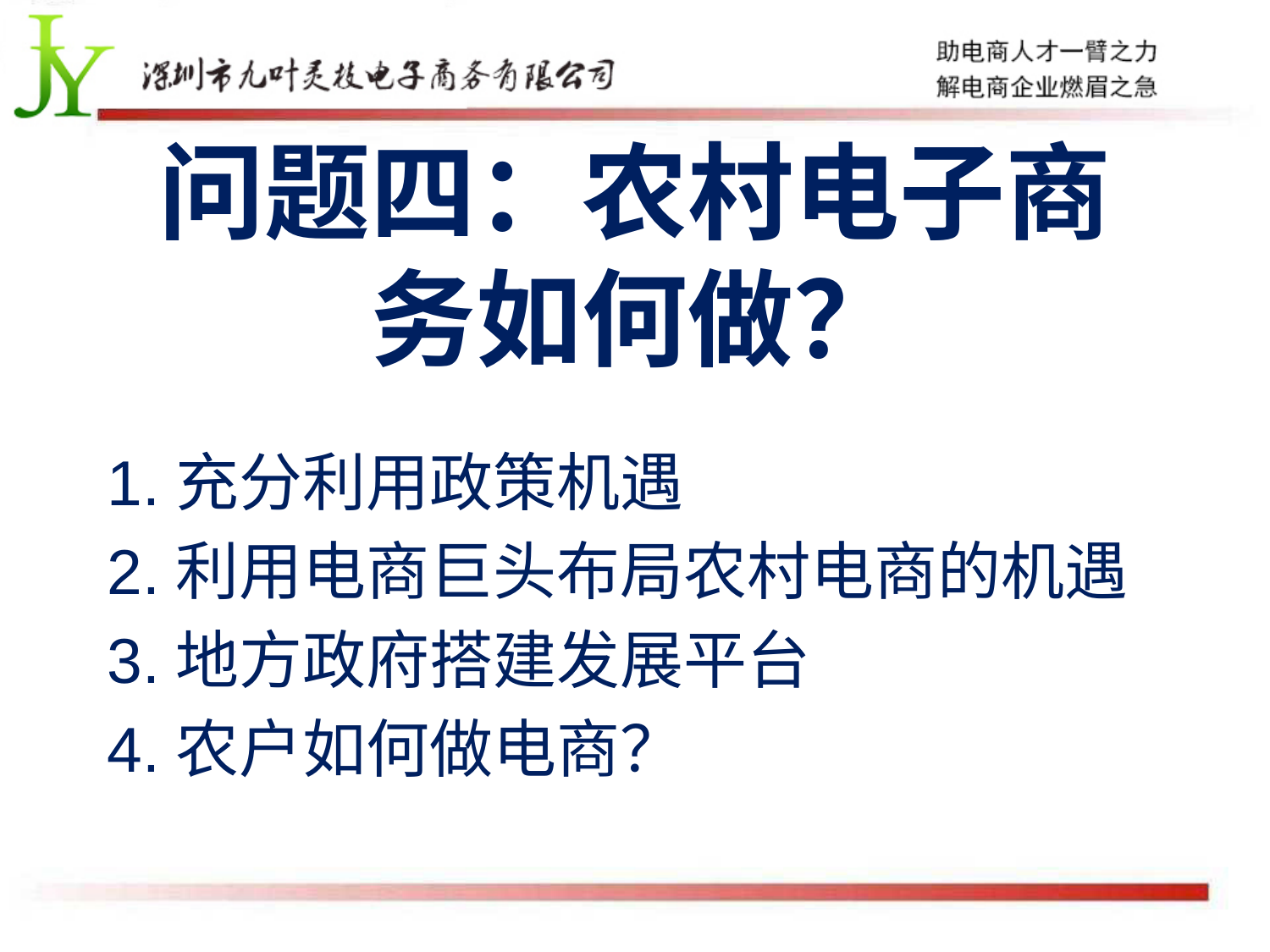

# 问题四：农村电子商务如何做？
1.充分利用政策机遇
2.利用电商巨头布局农村电商的机遇
3.地方政府搭建发展平台
4.农户如何做电商？